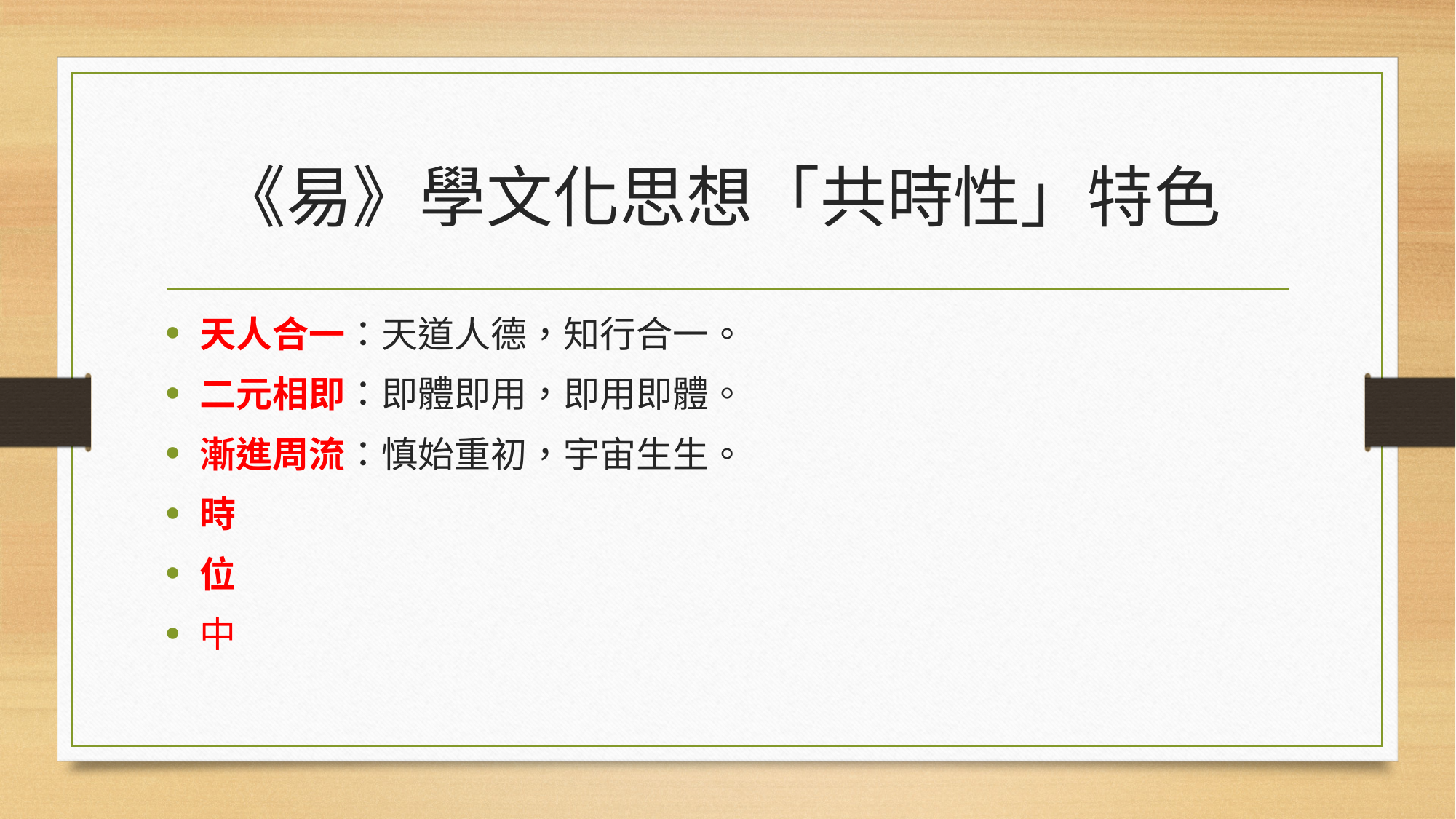

# 《易》學文化思想「共時性」特色
天人合一：天道人德，知行合一。
二元相即：即體即用，即用即體。
漸進周流：慎始重初，宇宙生生。
時
位
中